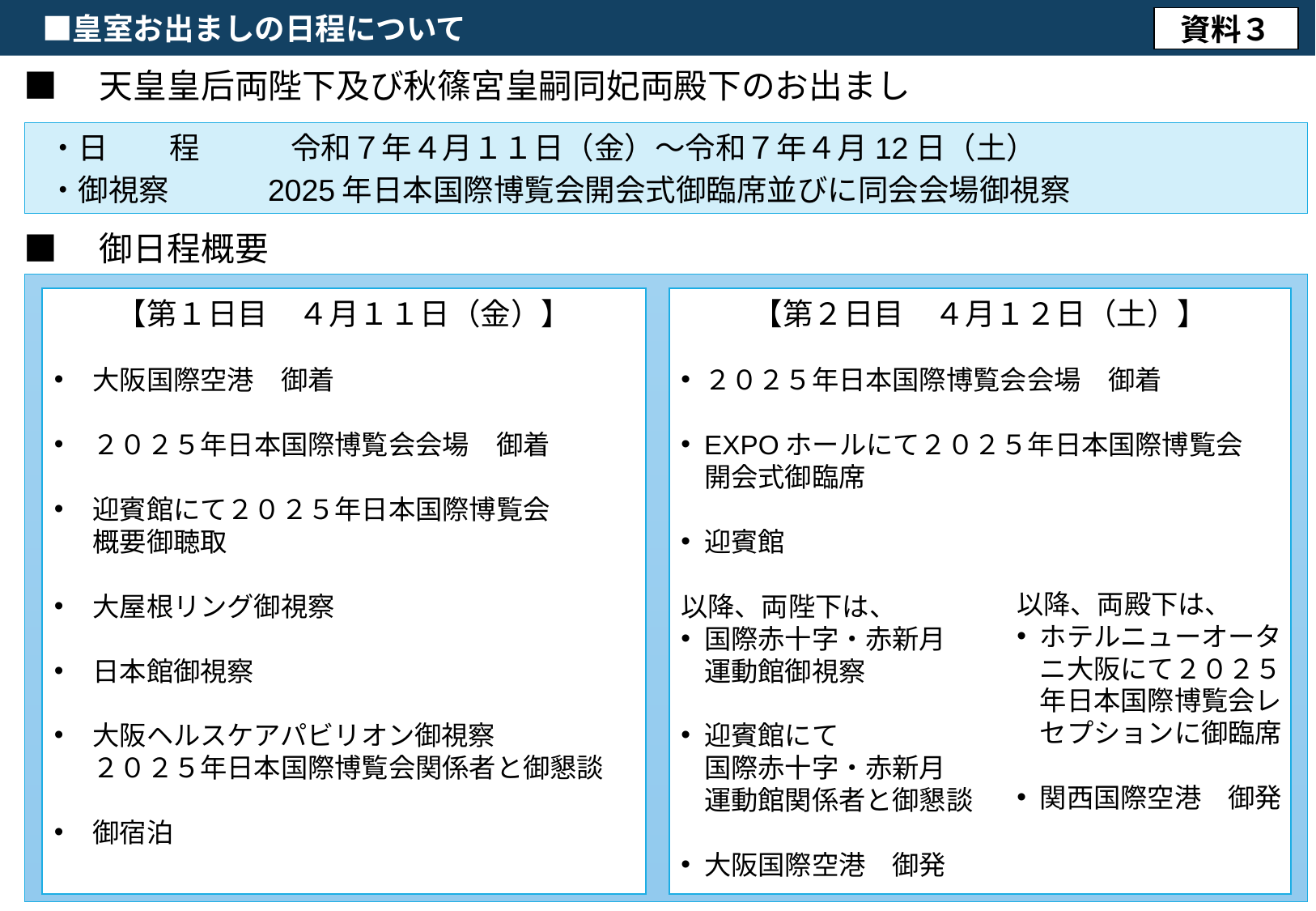

■皇室お出ましの日程について
資料３
■　天皇皇后両陛下及び秋篠宮皇嗣同妃両殿下のお出まし
・日　　程　　　令和７年４月１１日（金）～令和７年４月12日（土）
・御視察　　　2025年日本国際博覧会開会式御臨席並びに同会会場御視察
■　御日程概要

【第１日目　４月１１日（金）】

　大阪国際空港　御着

　２０２５年日本国際博覧会会場　御着

　迎賓館にて２０２５年日本国際博覧会
　概要御聴取

　大屋根リング御視察

　日本館御視察

　大阪ヘルスケアパビリオン御視察
　２０２５年日本国際博覧会関係者と御懇談

　御宿泊

【第２日目　４月１２日（土）】

２０２５年日本国際博覧会会場　御着

EXPOホールにて２０２５年日本国際博覧会
開会式御臨席

迎賓館

以降、両陛下は、
国際赤十字・赤新月
運動館御視察

迎賓館にて
国際赤十字・赤新月
運動館関係者と御懇談

大阪国際空港　御発
以降、両殿下は、
ホテルニューオータニ大阪にて２０２５年日本国際博覧会レセプションに御臨席

関西国際空港　御発